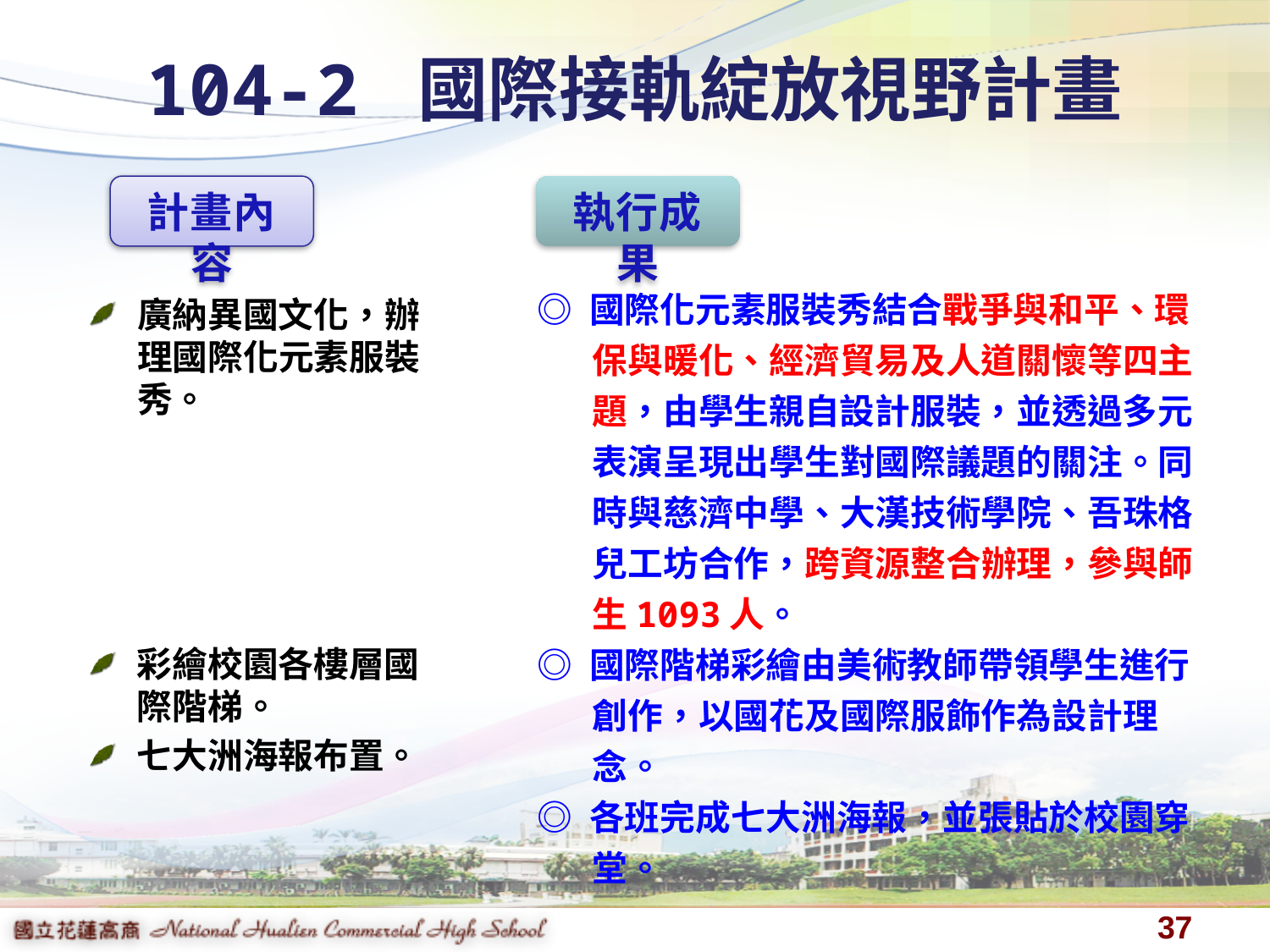

# 104-2 國際接軌綻放視野計畫
計畫內容
執行成果
◎ 國際化元素服裝秀結合戰爭與和平、環保與暖化、經濟貿易及人道關懷等四主題，由學生親自設計服裝，並透過多元表演呈現出學生對國際議題的關注。同時與慈濟中學、大漢技術學院、吾珠格兒工坊合作，跨資源整合辦理，參與師生1093人。
◎ 國際階梯彩繪由美術教師帶領學生進行創作，以國花及國際服飾作為設計理念。
◎ 各班完成七大洲海報，並張貼於校園穿堂。
廣納異國文化，辦理國際化元素服裝秀。
彩繪校園各樓層國際階梯。
七大洲海報布置。